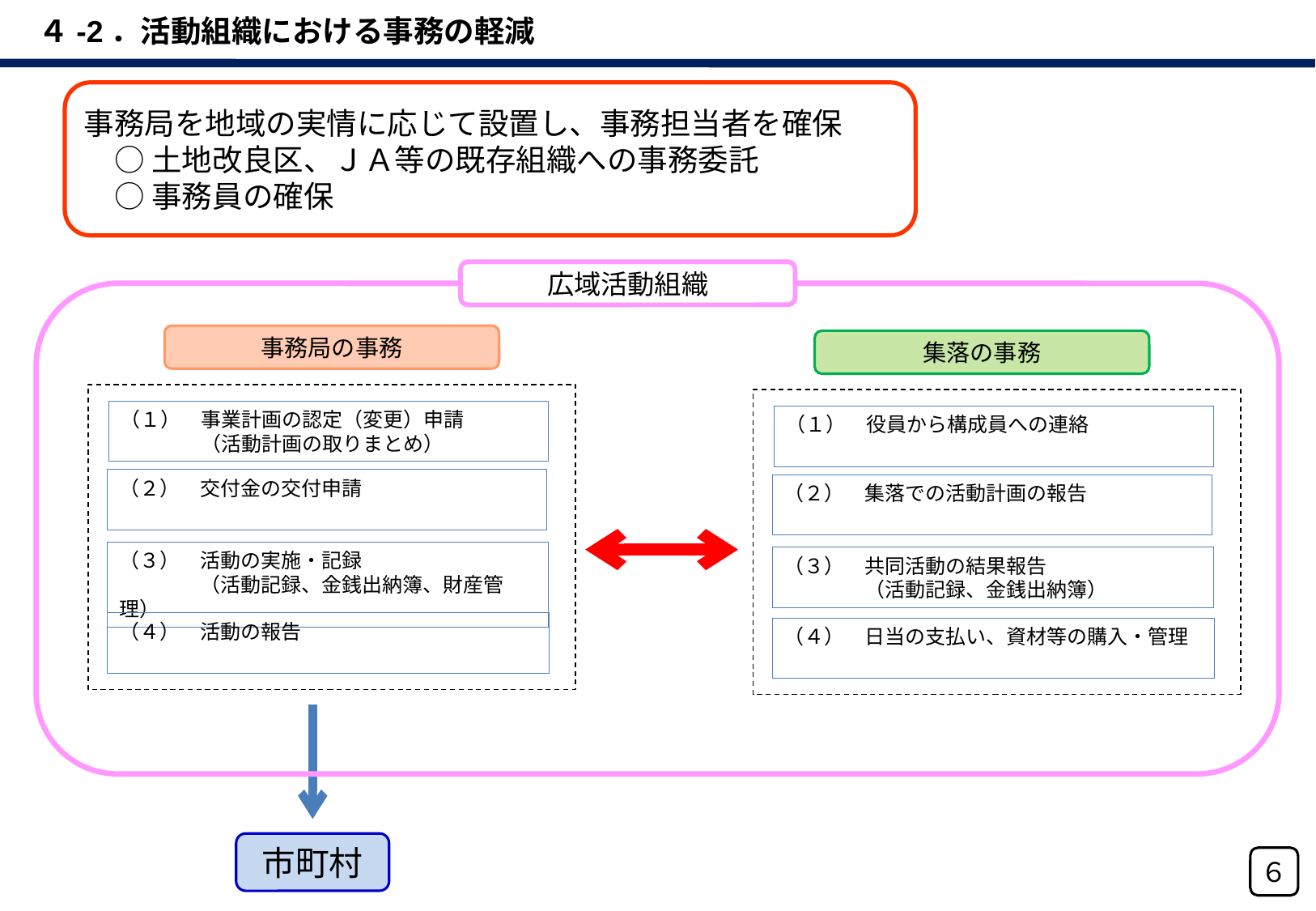

４-2．活動組織における事務の軽減
事務局を地域の実情に応じて設置し、事務担当者を確保
　○ 土地改良区、ＪＡ等の既存組織への事務委託
　○ 事務員の確保
広域活動組織

事務局の事務
集落の事務

（１）　事業計画の認定（変更）申請
　　　　（活動計画の取りまとめ）
（１）　役員から構成員への連絡

（２）　交付金の交付申請

（２）　集落での活動計画の報告

（３）　活動の実施・記録
　　　　（活動記録、金銭出納簿、財産管理）
（３）　共同活動の結果報告
　　　　（活動記録、金銭出納簿）
（４）　活動の報告

（４）　日当の支払い、資材等の購入・管理

市町村
６